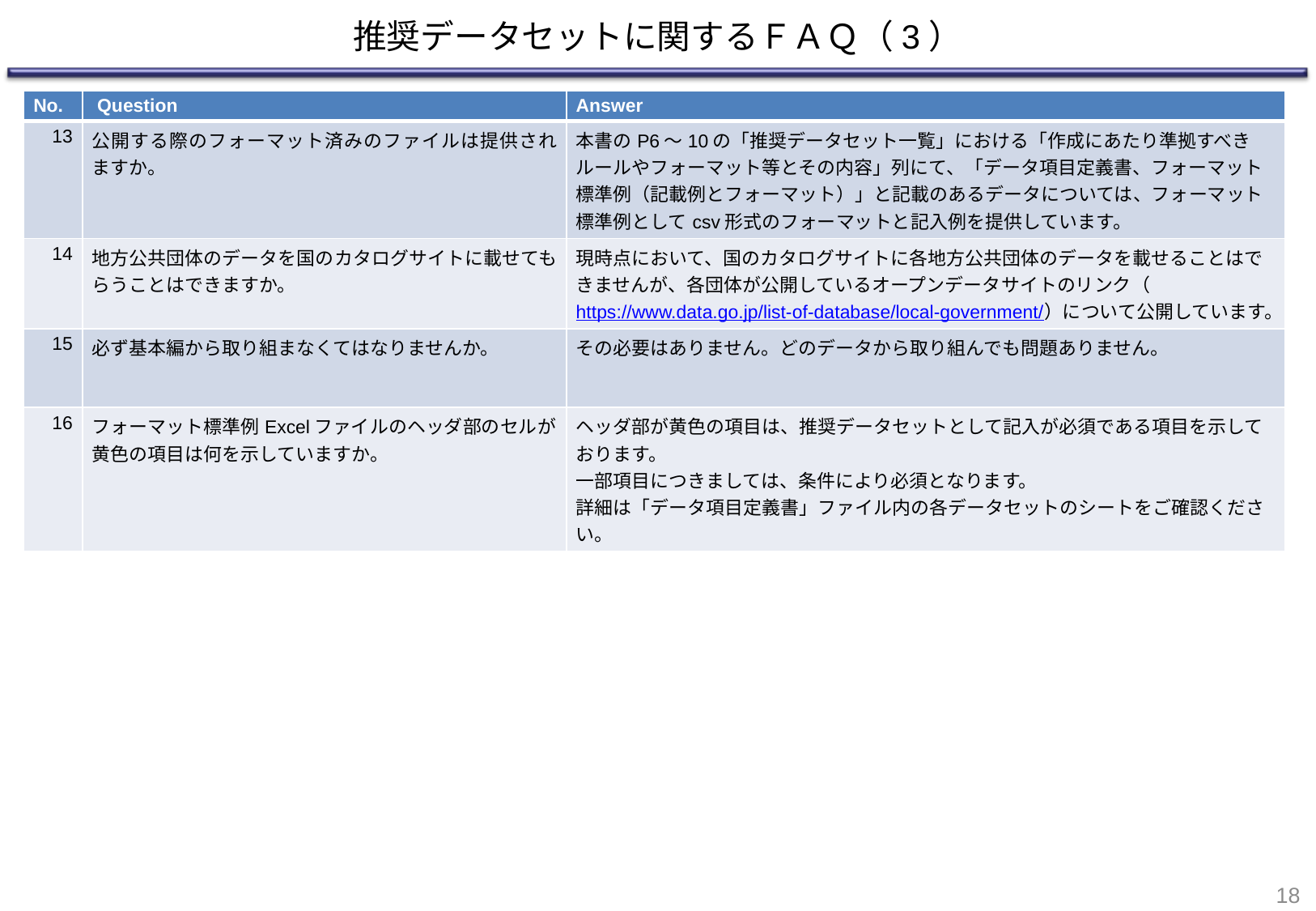

# 推奨データセットに関するＦＡＱ（3）
| No. | Question | Answer |
| --- | --- | --- |
| 13 | 公開する際のフォーマット済みのファイルは提供されますか。 | 本書のP6～10の「推奨データセット一覧」における「作成にあたり準拠すべきルールやフォーマット等とその内容」列にて、「データ項目定義書、フォーマット標準例（記載例とフォーマット）」と記載のあるデータについては、フォーマット標準例としてcsv形式のフォーマットと記入例を提供しています。 |
| 14 | 地方公共団体のデータを国のカタログサイトに載せてもらうことはできますか。 | 現時点において、国のカタログサイトに各地方公共団体のデータを載せることはできませんが、各団体が公開しているオープンデータサイトのリンク（https://www.data.go.jp/list-of-database/local-government/）について公開しています。 |
| 15 | 必ず基本編から取り組まなくてはなりませんか。 | その必要はありません。どのデータから取り組んでも問題ありません。 |
| 16 | フォーマット標準例Excelファイルのヘッダ部のセルが黄色の項目は何を示していますか。 | ヘッダ部が黄色の項目は、推奨データセットとして記入が必須である項目を示しております。 一部項目につきましては、条件により必須となります。 詳細は「データ項目定義書」ファイル内の各データセットのシートをご確認ください。 |
18